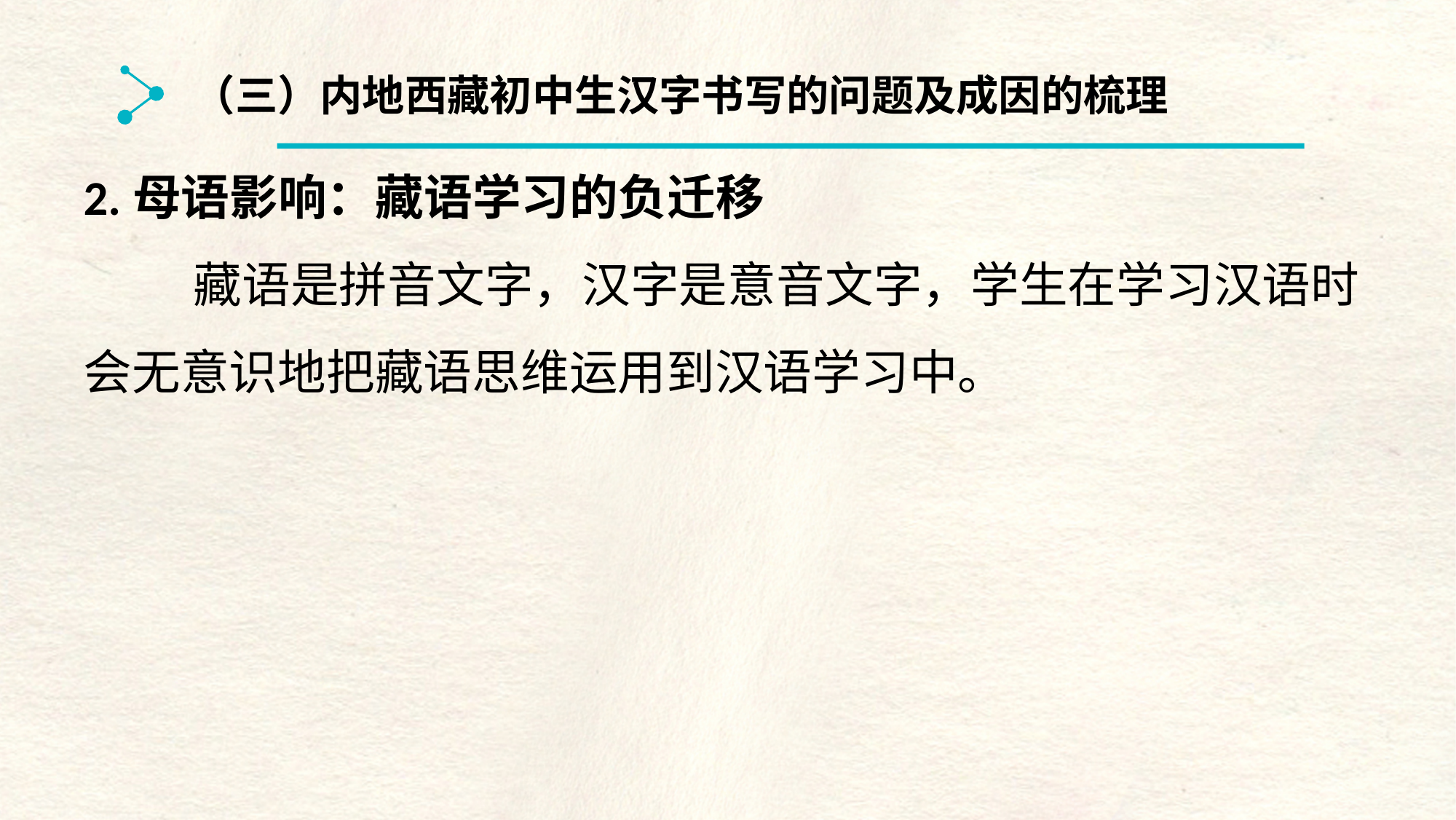

（三）内地西藏初中生汉字书写的问题及成因的梳理

2.母语影响：藏语学习的负迁移
         藏语是拼音文字，汉字是意音文字，学生在学习汉语时会无意识地把藏语思维运用到汉语学习中。